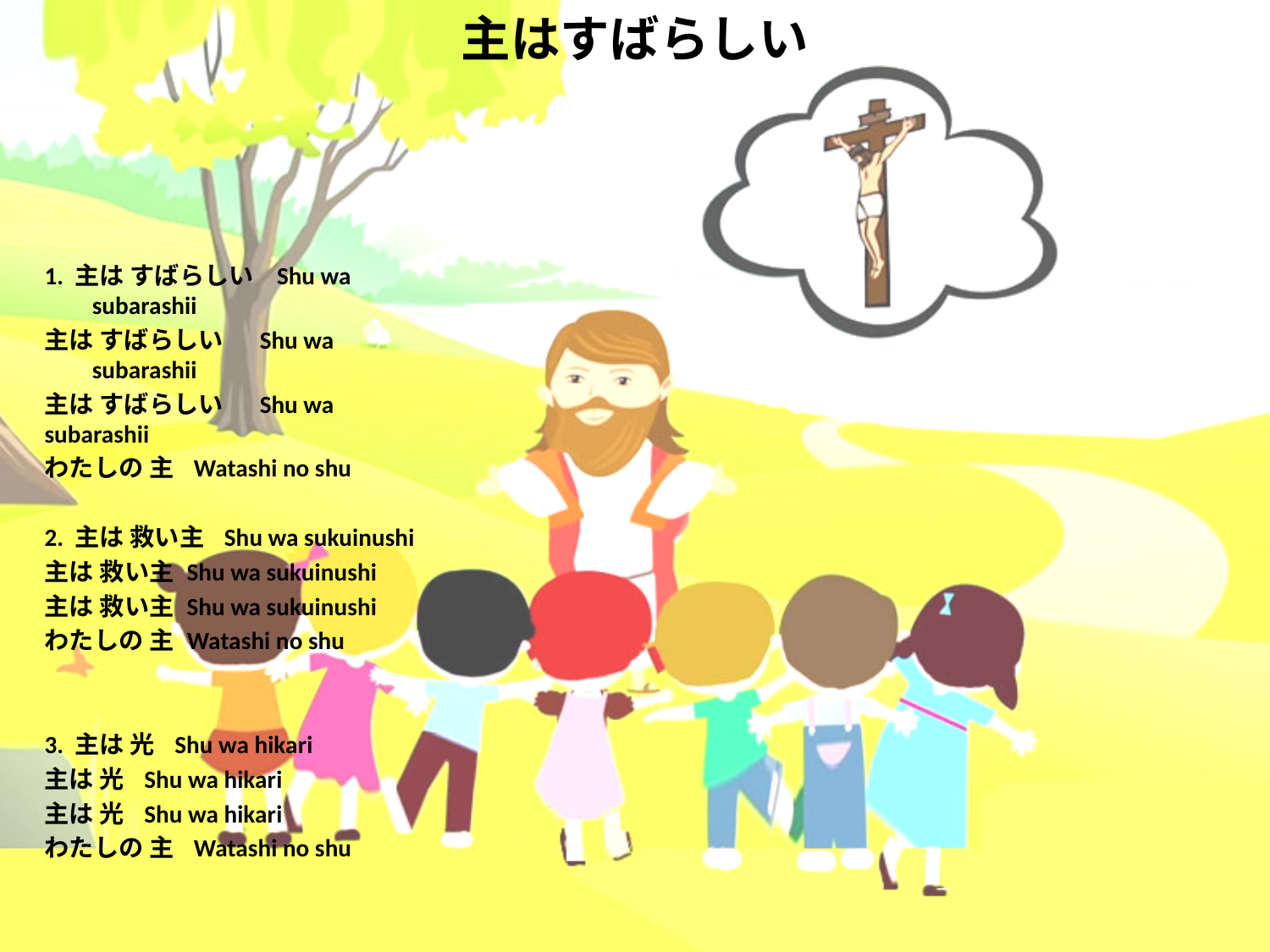

# 主はすばらしい
1. 主は すばらしい   Shu wa subarashii
主は すばらしい　 Shu wa subarashii
主は すばらしい　 Shu wa subarashii
わたしの 主  Watashi no shu

2. 主は 救い主  Shu wa sukuinushi
主は 救い主 Shu wa sukuinushi
主は 救い主 Shu wa sukuinushi
わたしの 主 Watashi no shu

3. 主は 光  Shu wa hikari
主は 光  Shu wa hikari
主は 光  Shu wa hikari
わたしの 主  Watashi no shu